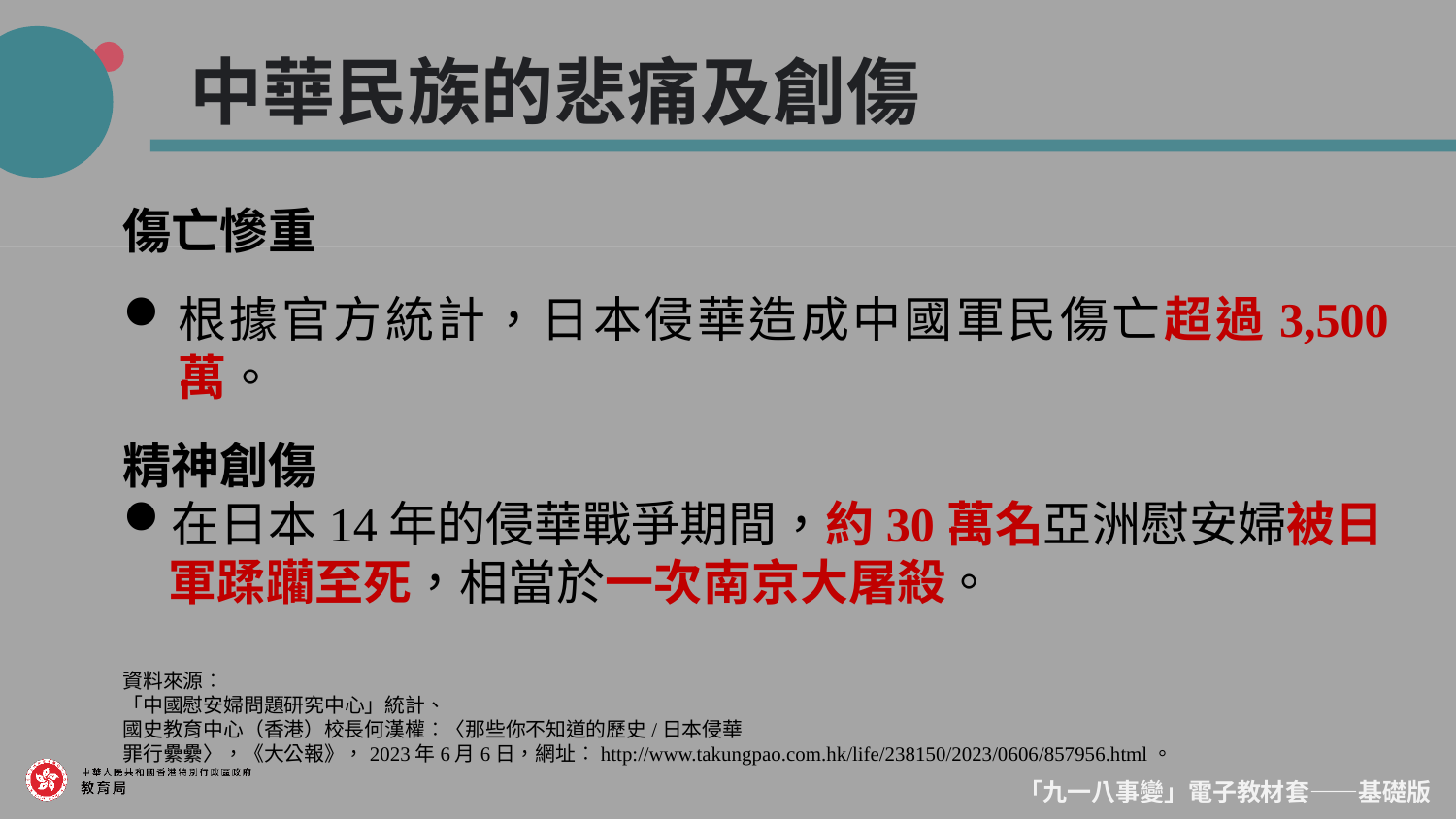

中華民族的悲痛及創傷

傷亡慘重
根據官方統計，日本侵華造成中國軍民傷亡超過3,500萬。
精神創傷
在日本14年的侵華戰爭期間，約30萬名亞洲慰安婦被日軍蹂躪至死，相當於一次南京大屠殺。

資料來源︰
「中國慰安婦問題研究中心」統計、
國史教育中心（香港）校長何漢權︰〈那些你不知道的歷史/日本侵華  罪行纍纍〉，《大公報》，2023年6月6日，網址︰http://www.takungpao.com.hk/life/238150/2023/0606/857956.html。